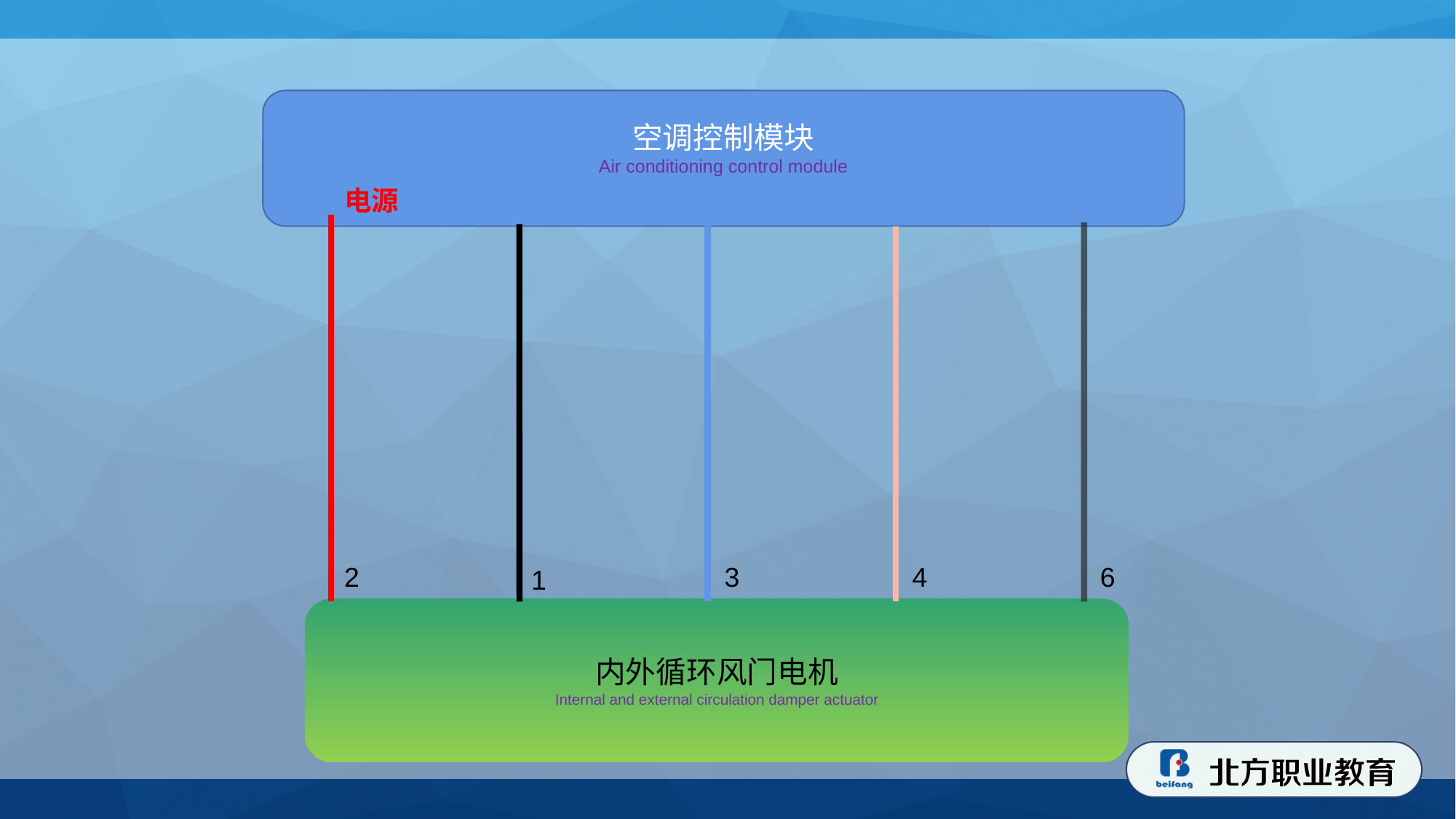

空调控制模块
Air conditioning control module

电源
2
3
4
6
1
内外循环风门电机
Internal and external circulation damper actuator